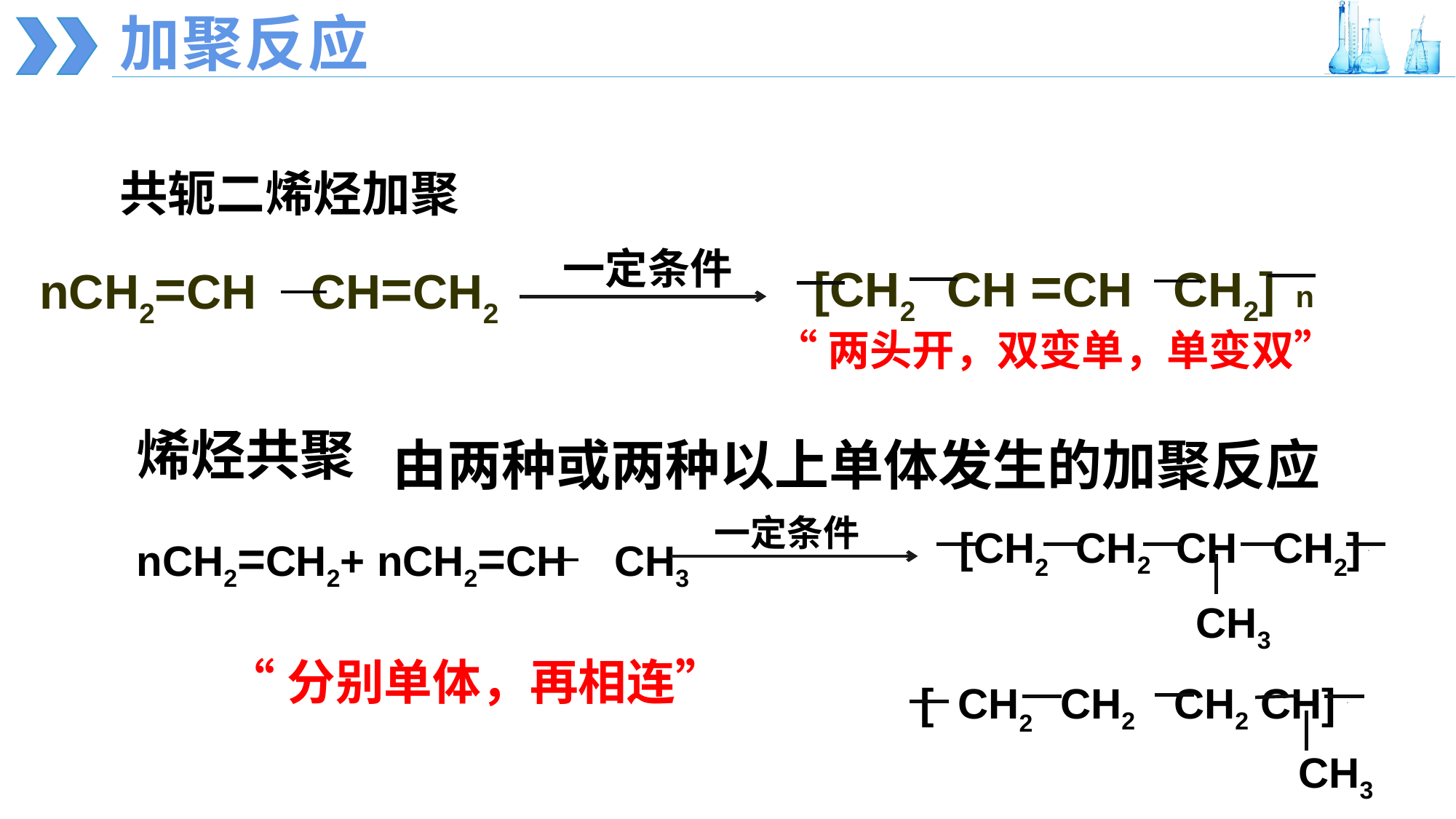

加聚反应
共轭二烯烃加聚
一定条件
[CH2    CH =CH   CH2]
n
nCH2=CH    CH=CH2
“两头开，双变单，单变双”
烯烃共聚
由两种或两种以上单体发生的加聚反应
一定条件
[CH2    CH2  CH   CH2]
n
CH3
nCH2=CH2+ nCH2=CH    CH3
“分别单体，再相连”
[  CH2    CH2   CH2 CH]
n
CH3